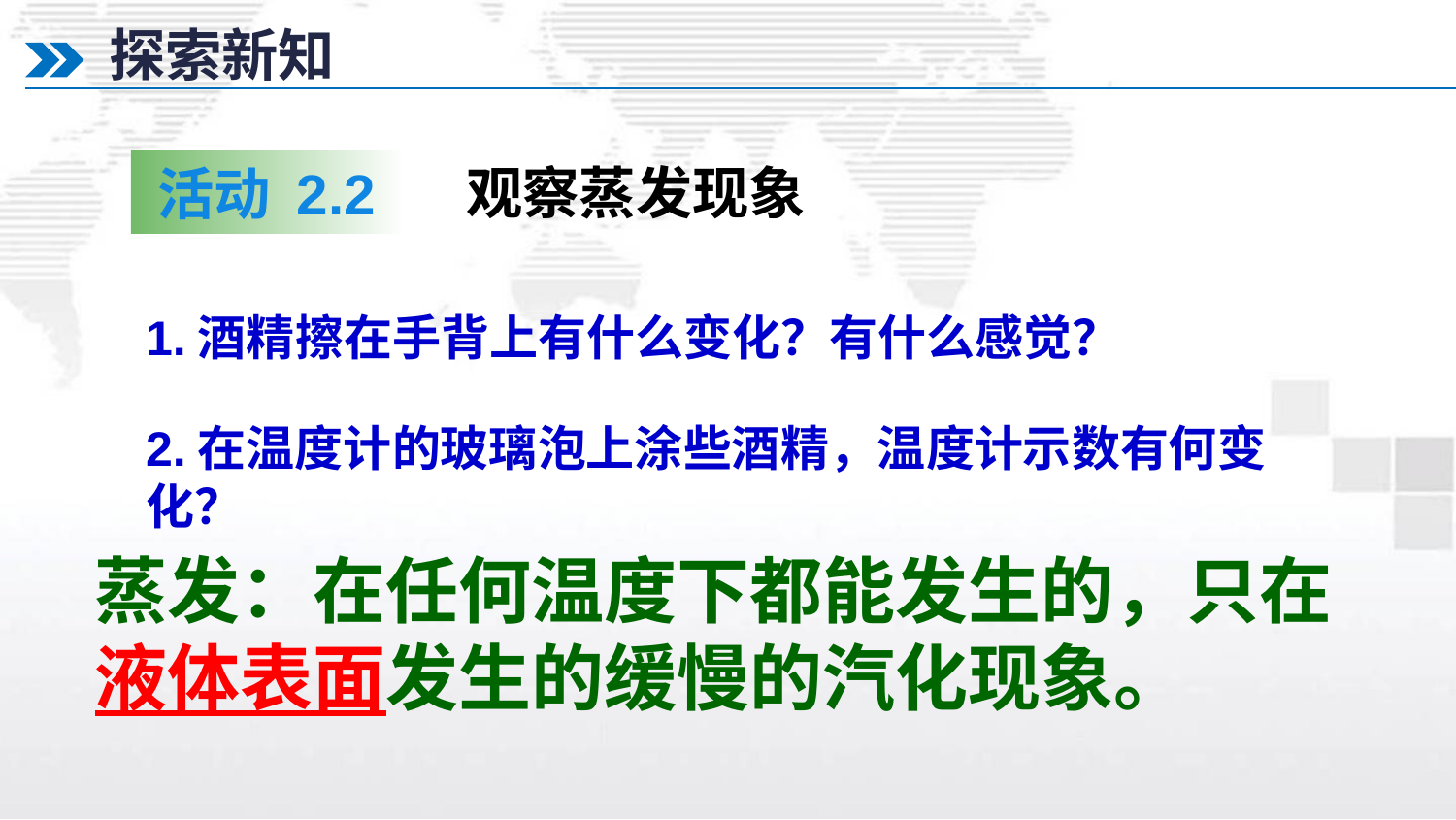

# 探索新知
观察蒸发现象
活动 2.2
1.酒精擦在手背上有什么变化？有什么感觉？
2.在温度计的玻璃泡上涂些酒精，温度计示数有何变化？
蒸发：在任何温度下都能发生的，只在液体表面发生的缓慢的汽化现象。